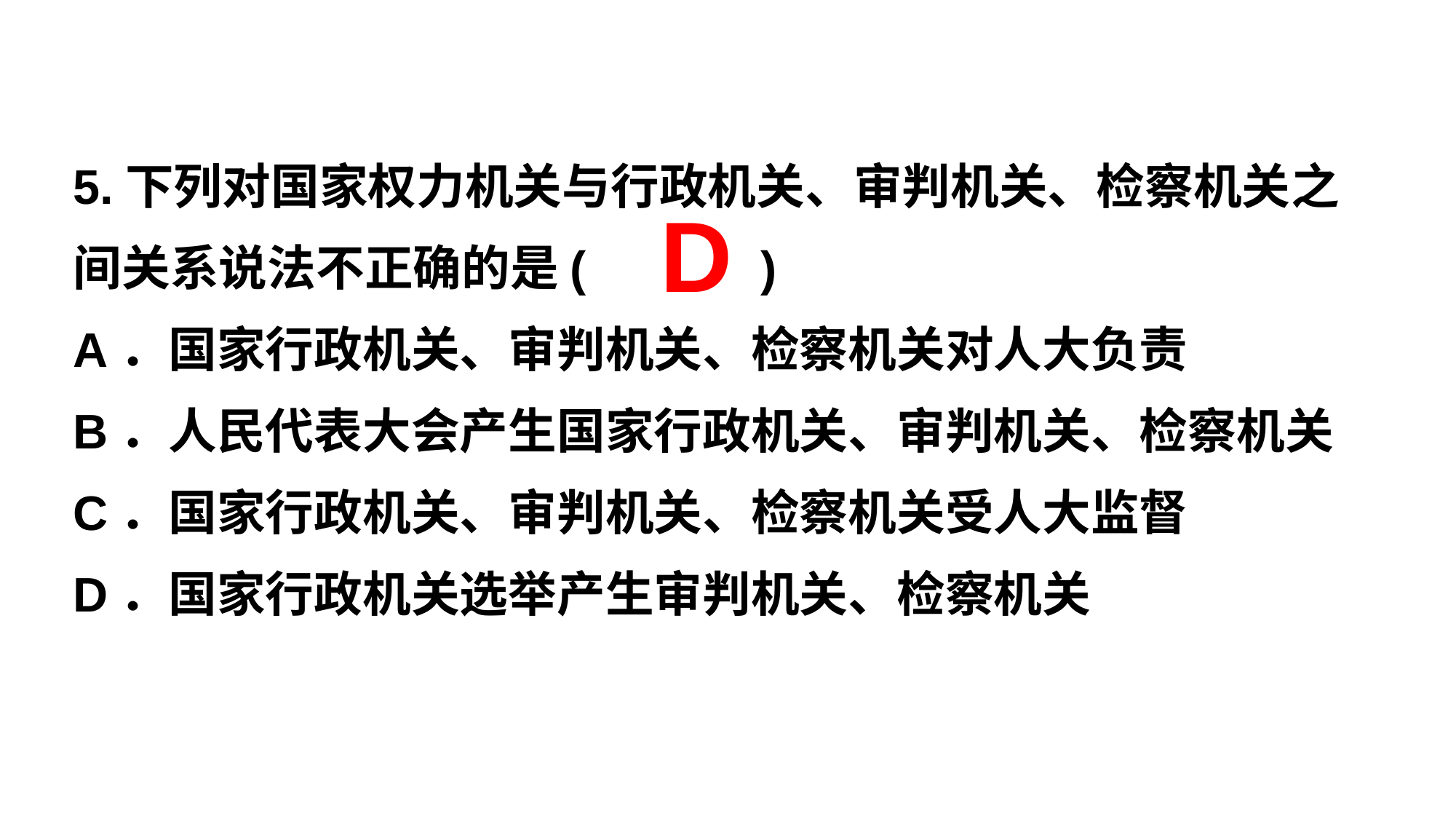

5.下列对国家权力机关与行政机关、审判机关、检察机关之间关系说法不正确的是(             )
A．国家行政机关、审判机关、检察机关对人大负责
B．人民代表大会产生国家行政机关、审判机关、检察机关
C．国家行政机关、审判机关、检察机关受人大监督
D．国家行政机关选举产生审判机关、检察机关
D